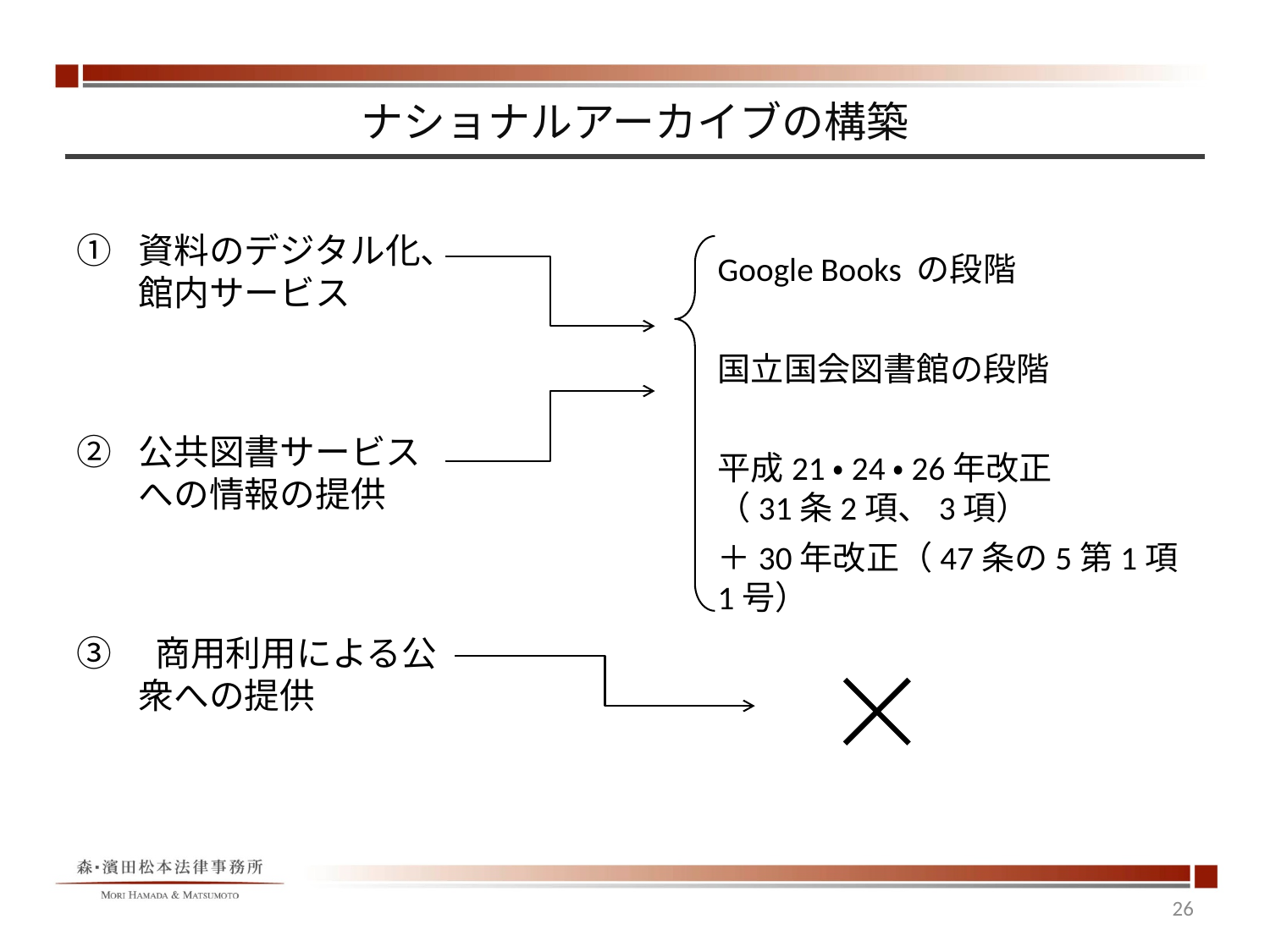

# ナショナルアーカイブの構築
①	資料のデジタル化、館内サービス

②	公共図書サービス
への情報の提供

③　商用利用による公衆への提供

Google Books の段階

国立国会図書館の段階

平成21・24・26年改正
（31条2項、3項）
＋30年改正（47条の5第1項1号）
26